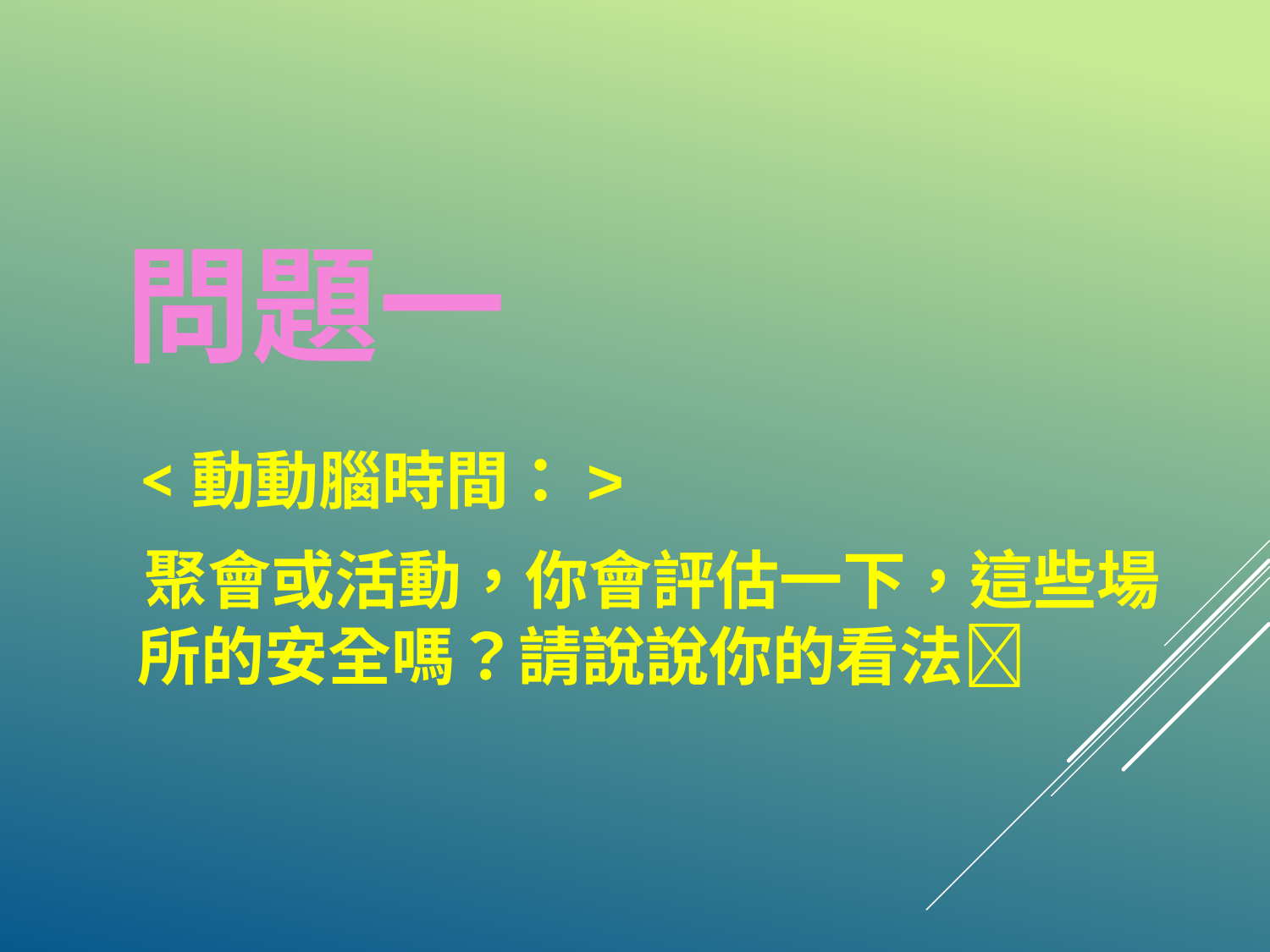

問題一
 <動動腦時間：>
  聚會或活動，你會評估一下，這些場 所的安全嗎？請說說你的看法?